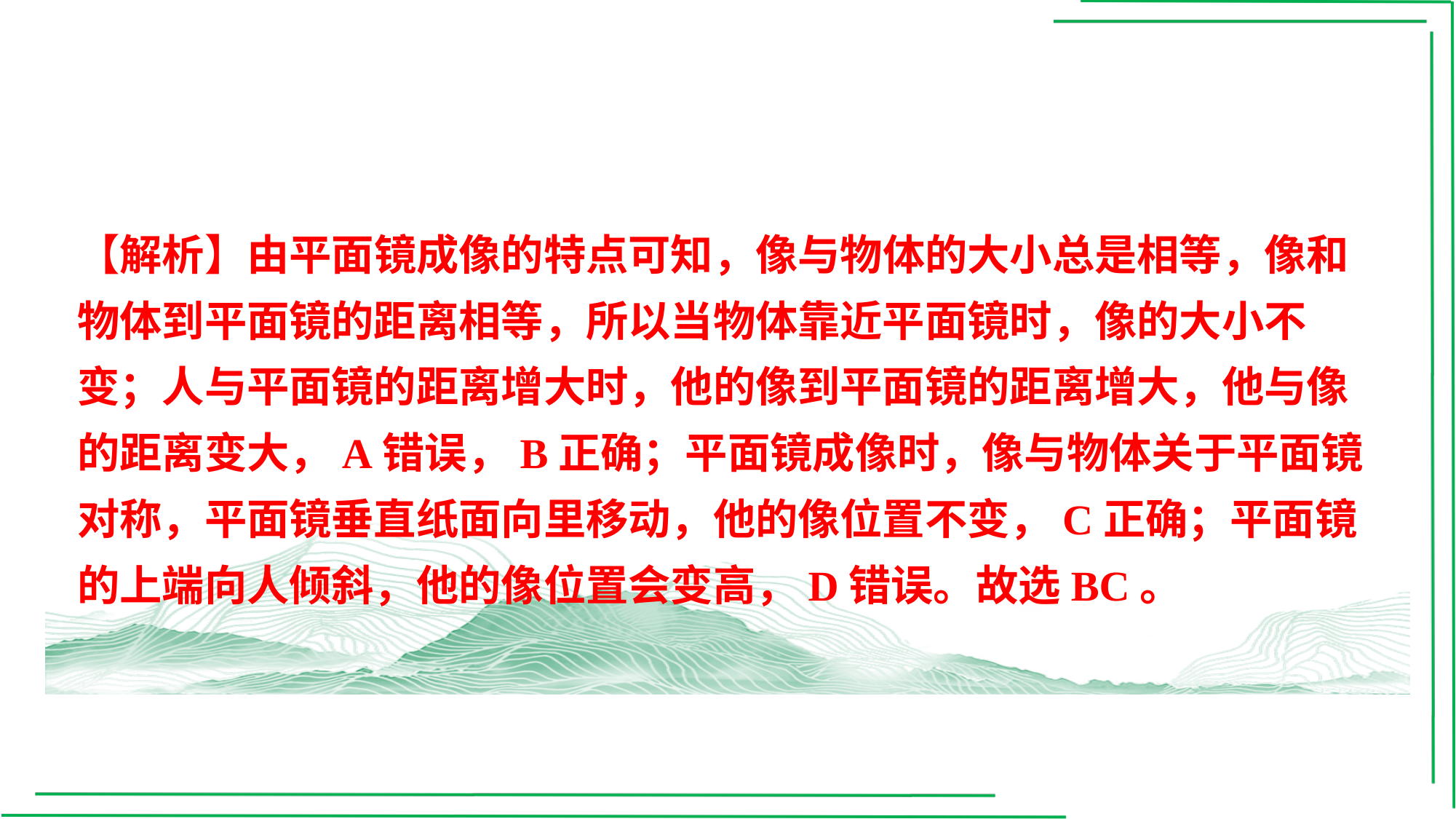

【解析】由平面镜成像的特点可知，像与物体的大小总是相等，像和物体到平面镜的距离相等，所以当物体靠近平面镜时，像的大小不变；人与平面镜的距离增大时，他的像到平面镜的距离增大，他与像的距离变大，A错误，B正确；平面镜成像时，像与物体关于平面镜对称，平面镜垂直纸面向里移动，他的像位置不变，C正确；平面镜的上端向人倾斜，他的像位置会变高，D错误。故选BC。